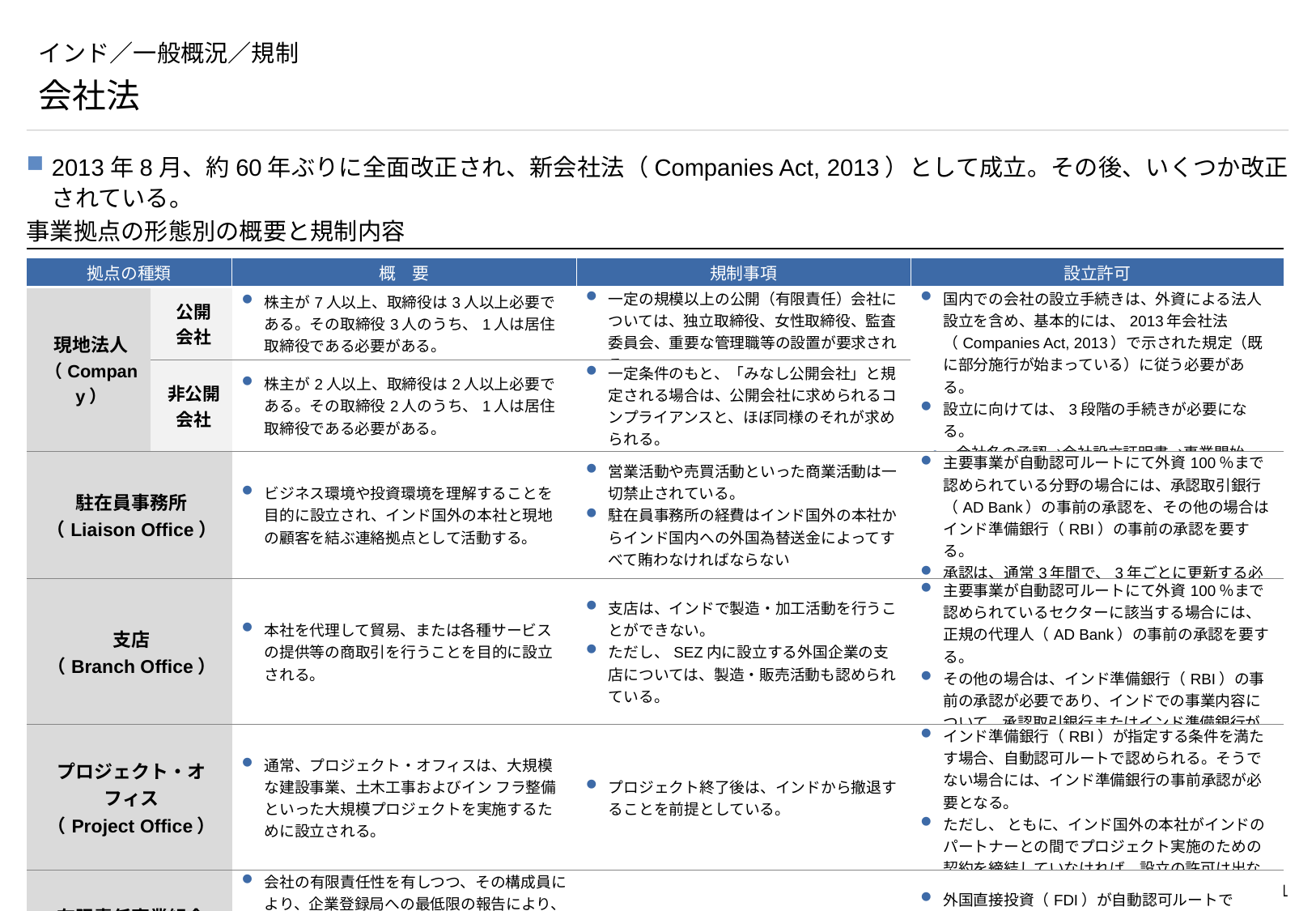

# インド／一般概況／規制
会社法
2013年8月、約60年ぶりに全面改正され、新会社法（Companies Act, 2013）として成立。その後、いくつか改正されている。
事業拠点の形態別の概要と規制内容
| 拠点の種類 |  | 概　要 | 規制事項 | 設立許可 |
| --- | --- | --- | --- | --- |
| 現地法人 （Company） | 公開 会社 | 株主が7人以上、取締役は3人以上必要である。その取締役3人のうち、1人は居住取締役である必要がある。 | 一定の規模以上の公開（有限責任）会社については、独立取締役、女性取締役、監査委員会、重要な管理職等の設置が要求される。 | 国内での会社の設立手続きは、外資による法人設立を含め、基本的には、2013年会社法（Companies Act, 2013）で示された規定（既に部分施行が始まっている）に従う必要がある。 設立に向けては、3段階の手続きが必要になる。 会社名の承認→会社設立証明書→事業開始（企業登録局への住所登録等）の取得 |
|  | 非公開 会社 | 株主が2人以上、取締役は2人以上必要である。その取締役2人のうち、1人は居住取締役である必要がある。 | 一定条件のもと、「みなし公開会社」と規定される場合は、公開会社に求められるコンプライアンスと、ほぼ同様のそれが求められる。 |  |
| 駐在員事務所 （Liaison Office） |  | ビジネス環境や投資環境を理解することを目的に設立され、インド国外の本社と現地の顧客を結ぶ連絡拠点として活動する。 | 営業活動や売買活動といった商業活動は一切禁止されている。 駐在員事務所の経費はインド国外の本社からインド国内への外国為替送金によってすべて賄わなければならない | 主要事業が自動認可ルートにて外資100％まで認められている分野の場合には、承認取引銀行（AD Bank）の事前の承認を、その他の場合はインド準備銀行（RBI）の事前の承認を要する。 承認は、通常3年間で、3年ごとに更新する必要。 |
| 支店 （Branch Office） |  | 本社を代理して貿易、または各種サービスの提供等の商取引を行うことを目的に設立される。 | 支店は、インドで製造・加工活動を行うことができない。 ただし、SEZ内に設立する外国企業の支店については、製造・販売活動も認められている。 | 主要事業が自動認可ルートにて外資100％まで認められているセクターに該当する場合には、正規の代理人（AD Bank）の事前の承認を要する。 その他の場合は、インド準備銀行（RBI）の事前の承認が必要であり、インドでの事業内容について、承認取引銀行またはインド準備銀行が審査する。 |
| プロジェクト・オフィス （Project Office） |  | 通常、プロジェクト・オフィスは、大規模な建設事業、土木工事およびイン フラ整備といった大規模プロジェクトを実施するために設立される。 | プロジェクト終了後は、インドから撤退することを前提としている。 | インド準備銀行（RBI）が指定する条件を満たす場合、自動認可ルートで認められる。そうでない場合には、インド準備銀行の事前承認が必要となる。 ただし、 ともに、インド国外の本社がインドのパートナーとの間でプロジェクト実施のための契約を締結していなければ、設立の許可は出ない。 |
| 有限責任事業組合 （Limited Liability partnership） |  | 会社の有限責任性を有しつつ、その構成員により、企業登録局への最低限の報告により、柔軟な事業運営が可能な事業体の設立が可能 配当分配時の法定準備金に制限がなく、配 当分配税も課せられないため、大きな設備投資を必要としない事業形態では、現地法人設立に比べてより効率的な運営が可能。 | LLPは対外商業借入れ（ECB）ができない。 | 外国直接投資（FDI）が自動認可ルートで100％出資まで認められる分野については外国投資促進委員会（FIPB）の事前認可を取得する必要はなくLLPでの進出ができるようになった。 |
（出所） JETROホームページ